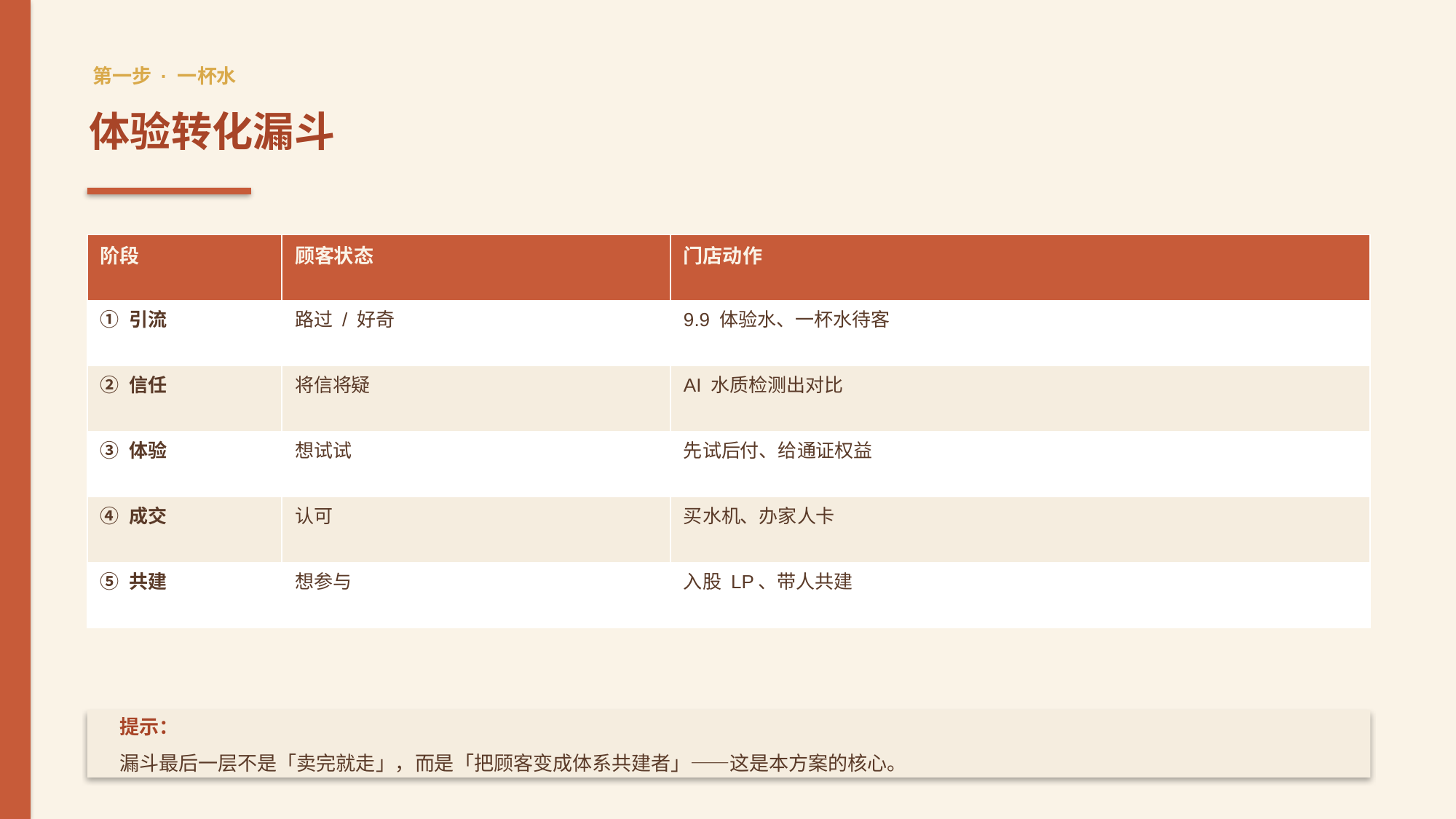

第一步 · 一杯水
体验转化漏斗

| 阶段 | 顾客状态 | 门店动作 |
| --- | --- | --- |
| ① 引流 | 路过 / 好奇 | 9.9 体验水、一杯水待客 |
| ② 信任 | 将信将疑 | AI 水质检测出对比 |
| ③ 体验 | 想试试 | 先试后付、给通证权益 |
| ④ 成交 | 认可 | 买水机、办家人卡 |
| ⑤ 共建 | 想参与 | 入股 LP、带人共建 |

提示：
漏斗最后一层不是「卖完就走」，而是「把顾客变成体系共建者」——这是本方案的核心。